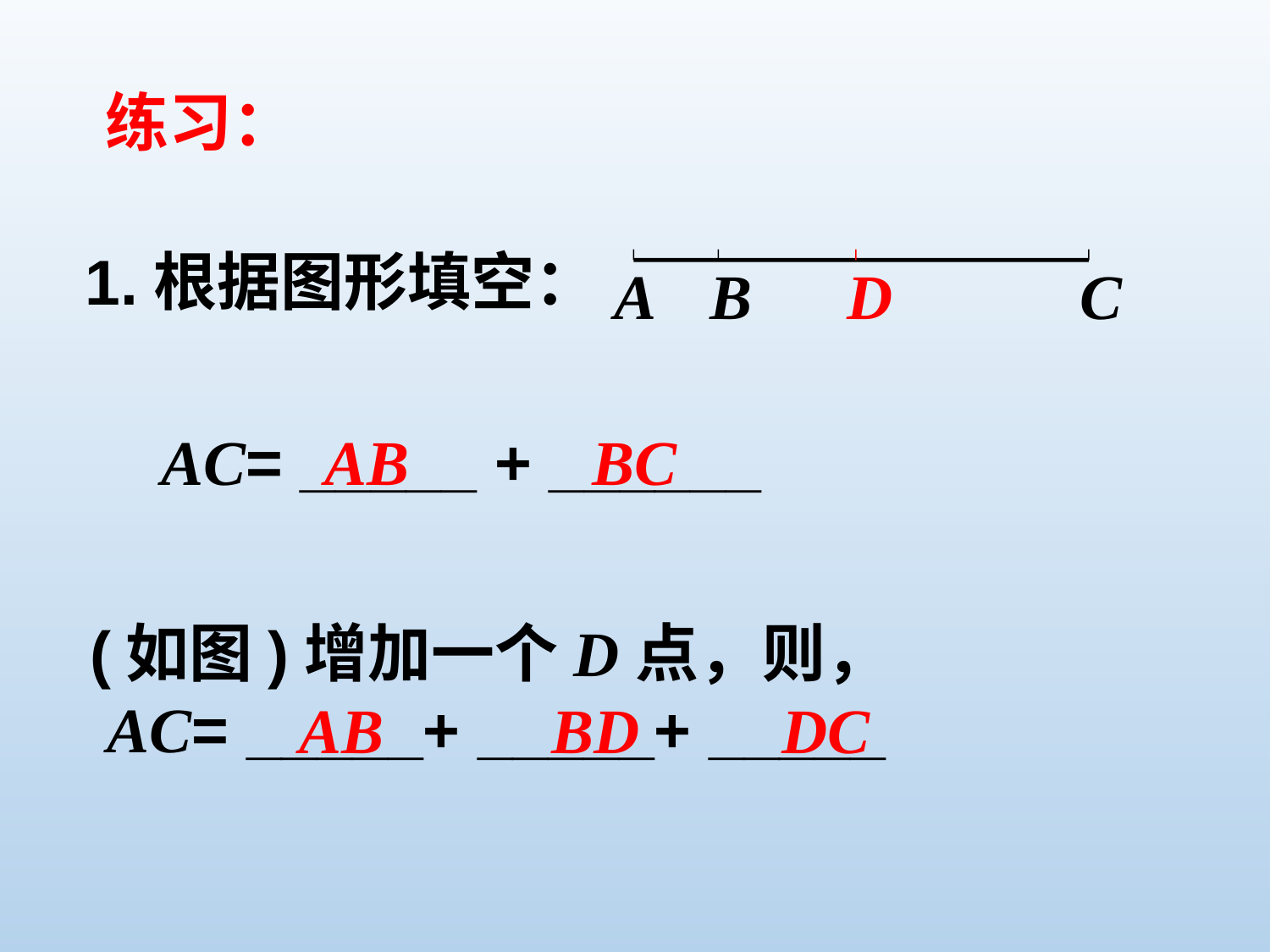

练习：
1.根据图形填空：

AC= _____ + ______
A

B
C

D

AB
BC
   (如图)增加一个D点，则，
    AC= _____+ _____+ _____
AB
BD
DC